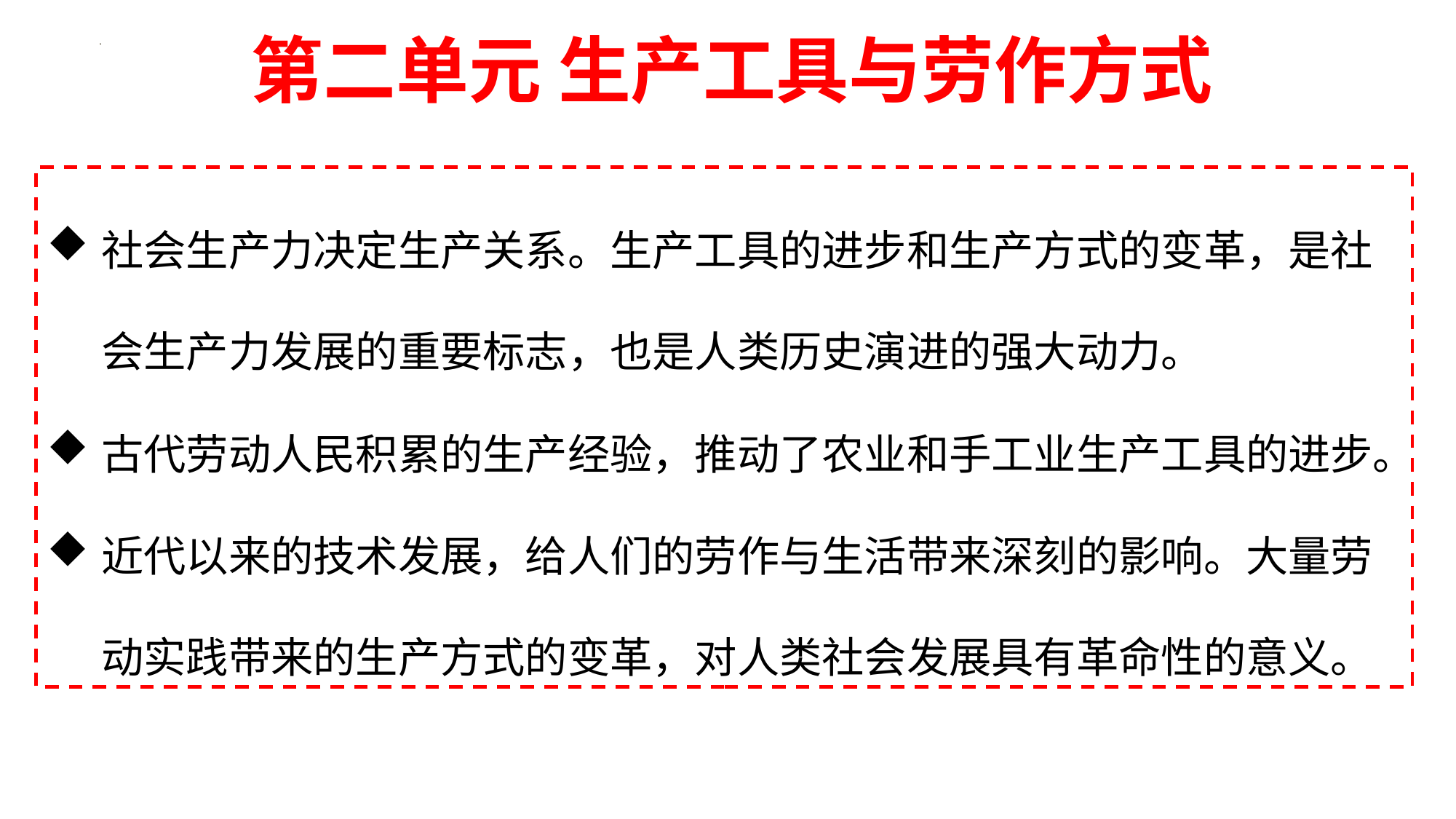

# 第二单元 生产工具与劳作方式
社会生产力决定生产关系。生产工具的进步和生产方式的变革，是社会生产力发展的重要标志，也是人类历史演进的强大动力。
古代劳动人民积累的生产经验，推动了农业和手工业生产工具的进步。
近代以来的技术发展，给人们的劳作与生活带来深刻的影响。大量劳动实践带来的生产方式的变革，对人类社会发展具有革命性的意义。